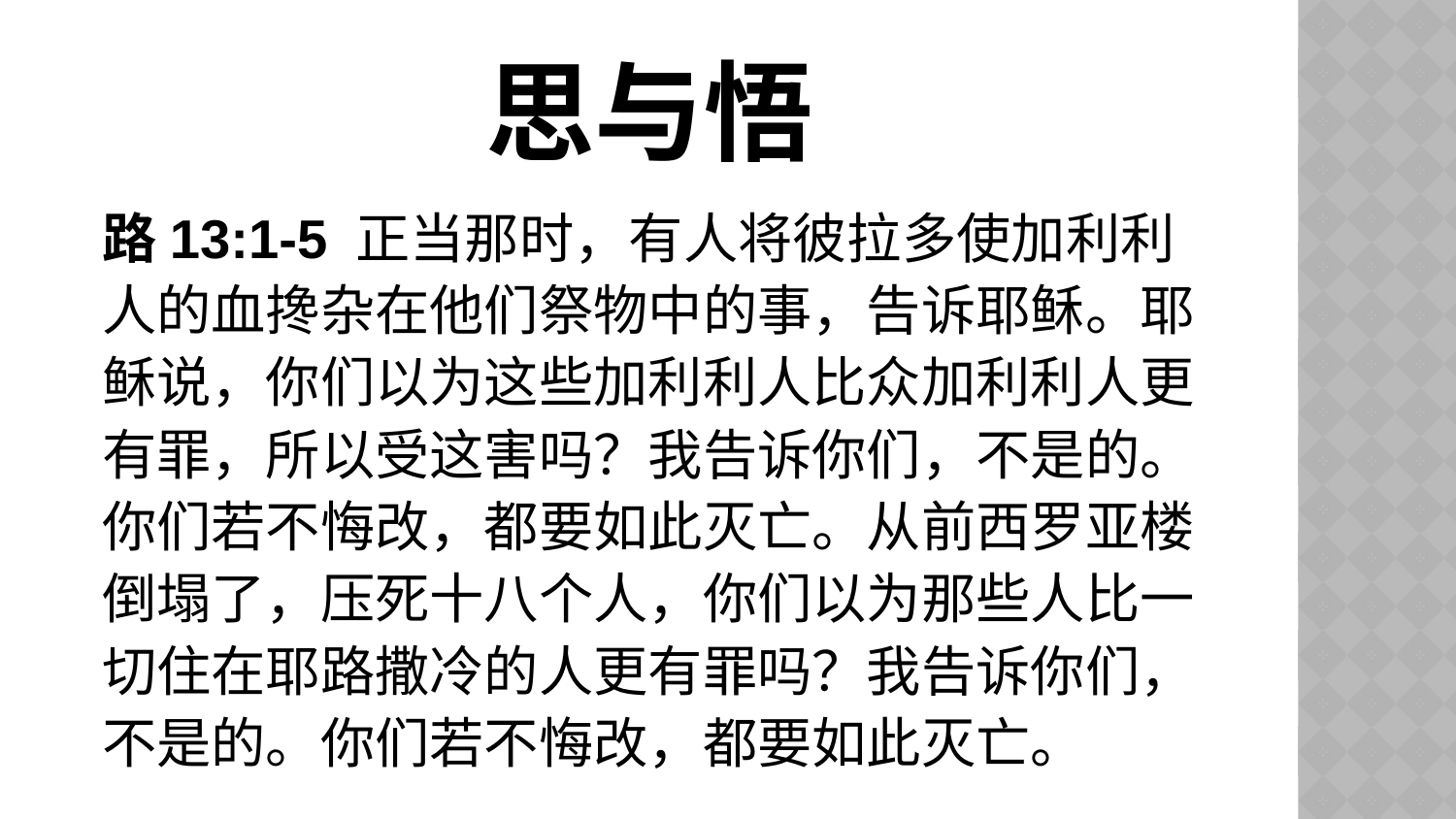

# 思与悟
路13:1-5 正当那时，有人将彼拉多使加利利人的血搀杂在他们祭物中的事，告诉耶稣。耶稣说，你们以为这些加利利人比众加利利人更有罪，所以受这害吗？我告诉你们，不是的。你们若不悔改，都要如此灭亡。从前西罗亚楼倒塌了，压死十八个人，你们以为那些人比一切住在耶路撒冷的人更有罪吗？我告诉你们，不是的。你们若不悔改，都要如此灭亡。